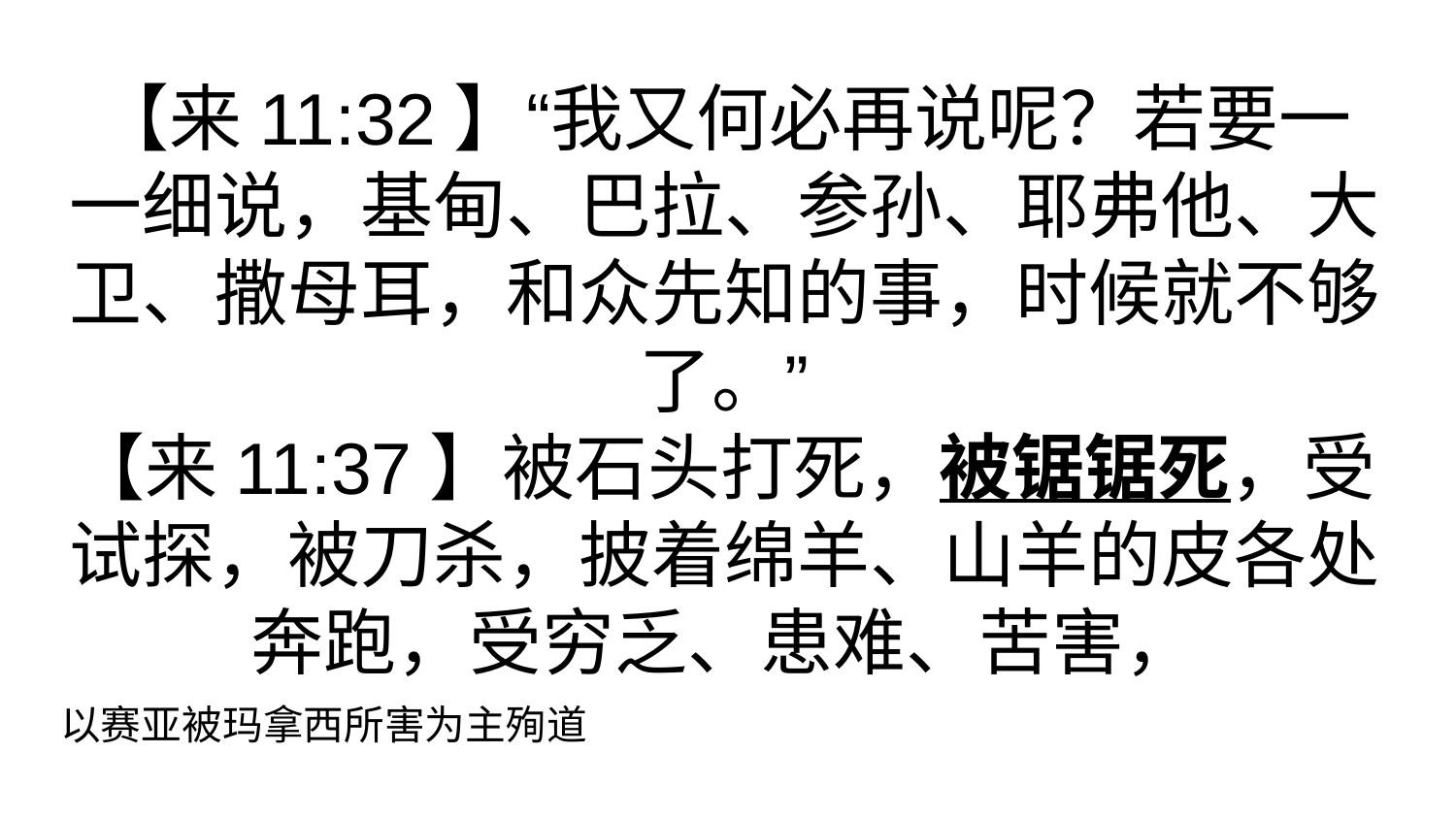

# 【来11:32】“我又何必再说呢？若要一一细说，基甸、巴拉、参孙、耶弗他、大卫、撒母耳，和众先知的事，时候就不够了。” 【来11:37】被石头打死，被锯锯死，受试探，被刀杀，披着绵羊、山羊的皮各处奔跑，受穷乏、患难、苦害，

以赛亚被玛拿西所害为主殉道